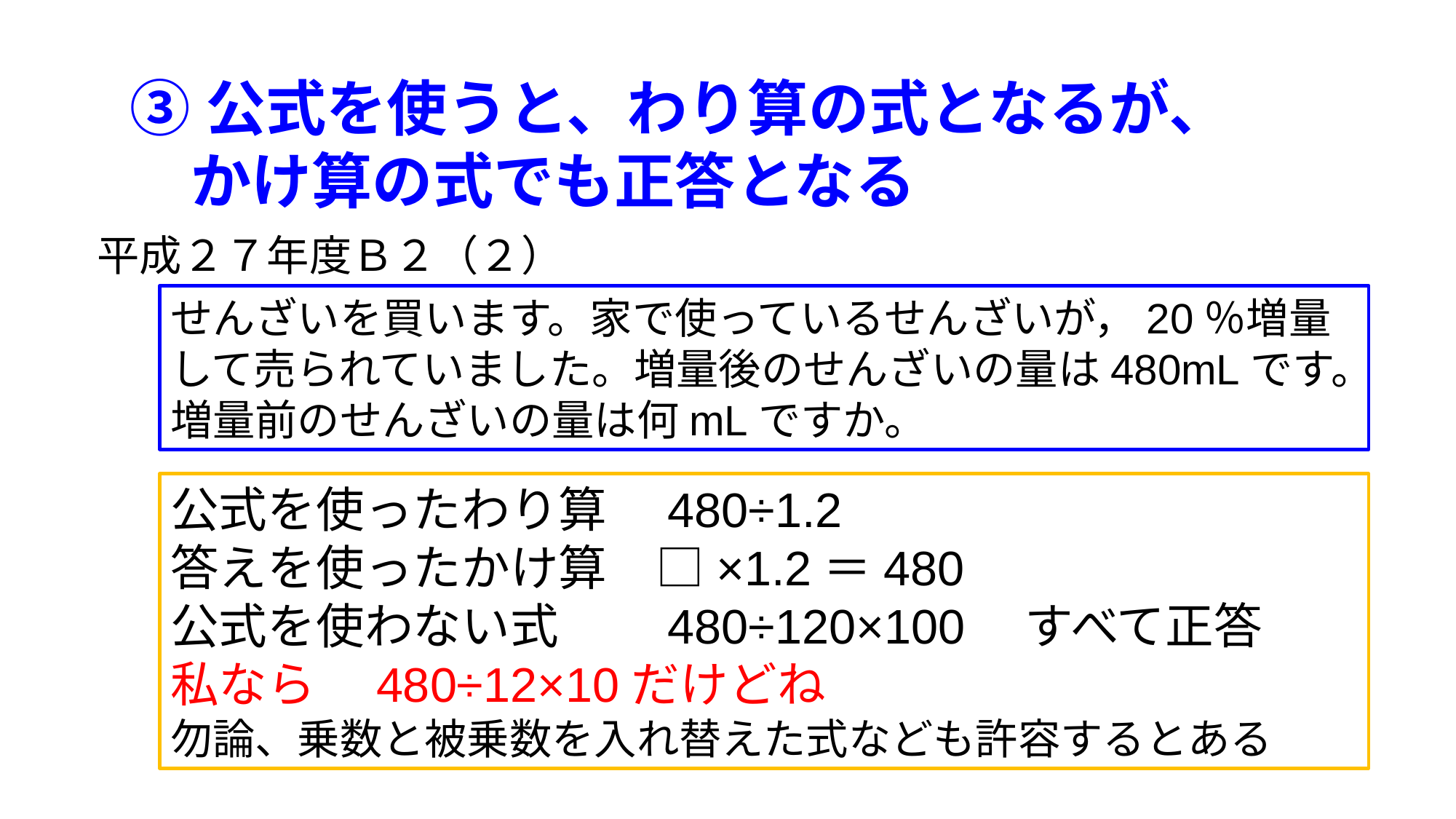

③公式を使うと、わり算の式となるが、
　かけ算の式でも正答となる
平成２７年度Ｂ２（２）
せんざいを買います。家で使っているせんざいが，20％増量して売られていました。増量後のせんざいの量は480mLです。増量前のせんざいの量は何mLですか。
公式を使ったわり算　480÷1.2
答えを使ったかけ算　□×1.2＝480
公式を使わない式　　480÷120×100　すべて正答
私なら　480÷12×10だけどね
勿論、乗数と被乗数を入れ替えた式なども許容するとある